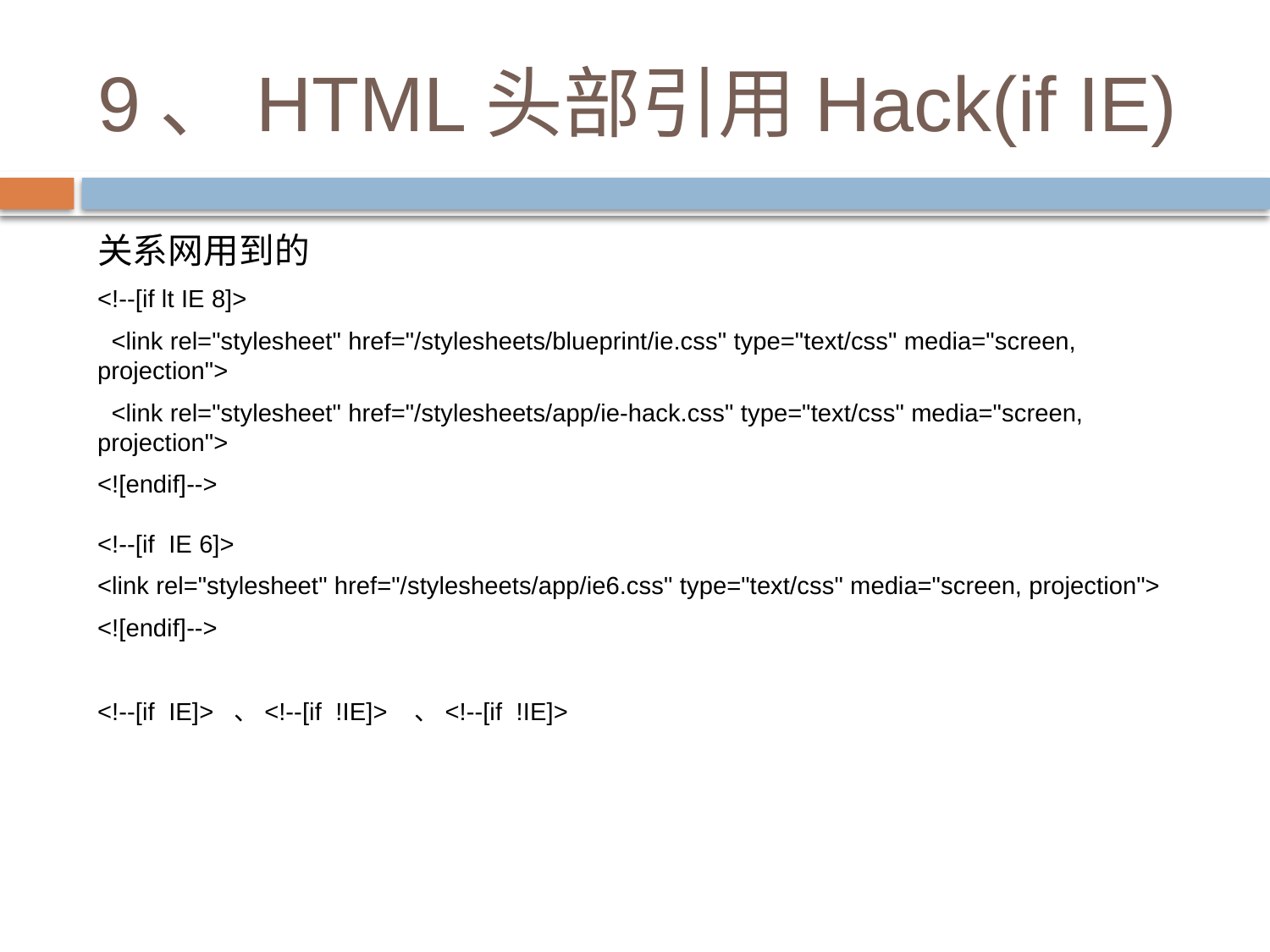

# 9、HTML头部引用Hack(if IE)
关系网用到的
<!--[if lt IE 8]>
  <link rel="stylesheet" href="/stylesheets/blueprint/ie.css" type="text/css" media="screen, projection">
  <link rel="stylesheet" href="/stylesheets/app/ie-hack.css" type="text/css" media="screen, projection">
<![endif]-->
<!--[if  IE 6]>
<link rel="stylesheet" href="/stylesheets/app/ie6.css" type="text/css" media="screen, projection">
<![endif]-->

<!--[if  IE]>  、<!--[if  !IE]>   、<!--[if  !IE]>